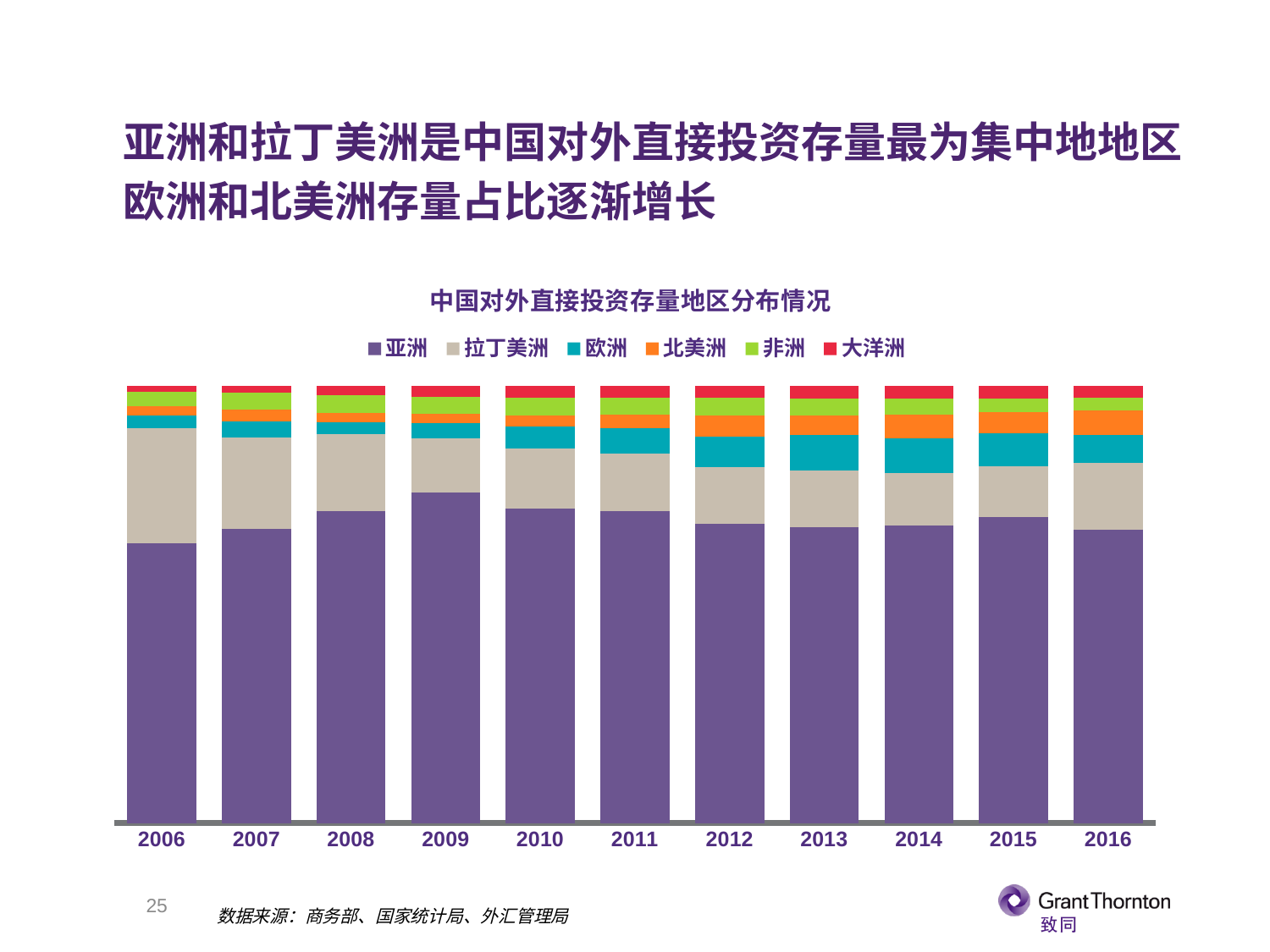

亚洲和拉丁美洲是中国对外直接投资存量最为集中地地区
欧洲和北美洲存量占比逐渐增长

### Chart: 中国对外直接投资存量地区分布情况

| Category | 亚洲 | 拉丁美洲 | 欧洲 | 北美洲 | 非洲 | 大洋洲 |
|---|---|---|---|---|---|---|
| 2006 | 0.639 | 0.263 | 0.03 | 0.021 | 0.034 | 0.013 |
| 2007 | 0.672 | 0.209 | 0.038 | 0.027 | 0.038 | 0.016 |
| 2008 | 0.714 | 0.175 | 0.028 | 0.02 | 0.042 | 0.021 |
| 2009 | 0.755 | 0.125 | 0.035 | 0.021 | 0.038 | 0.026 |
| 2010 | 0.719 | 0.138 | 0.05 | 0.025 | 0.041 | 0.027 |
| 2011 | 0.714 | 0.13 | 0.058 | 0.032 | 0.038 | 0.028 |
| 2012 | 0.685 | 0.128 | 0.07 | 0.048 | 0.041 | 0.028 |
| 2013 | 0.677 | 0.13 | 0.081 | 0.043 | 0.04 | 0.029 |
| 2014 | 0.681 | 0.12 | 0.079 | 0.054 | 0.037 | 0.029 |
| 2015 | 0.7 | 0.115 | 0.076 | 0.048 | 0.032 | 0.029 |
| 2016 | 0.67 | 0.153 | 0.064 | 0.056 | 0.029 | 0.028 |
25
数据来源：商务部、国家统计局、外汇管理局